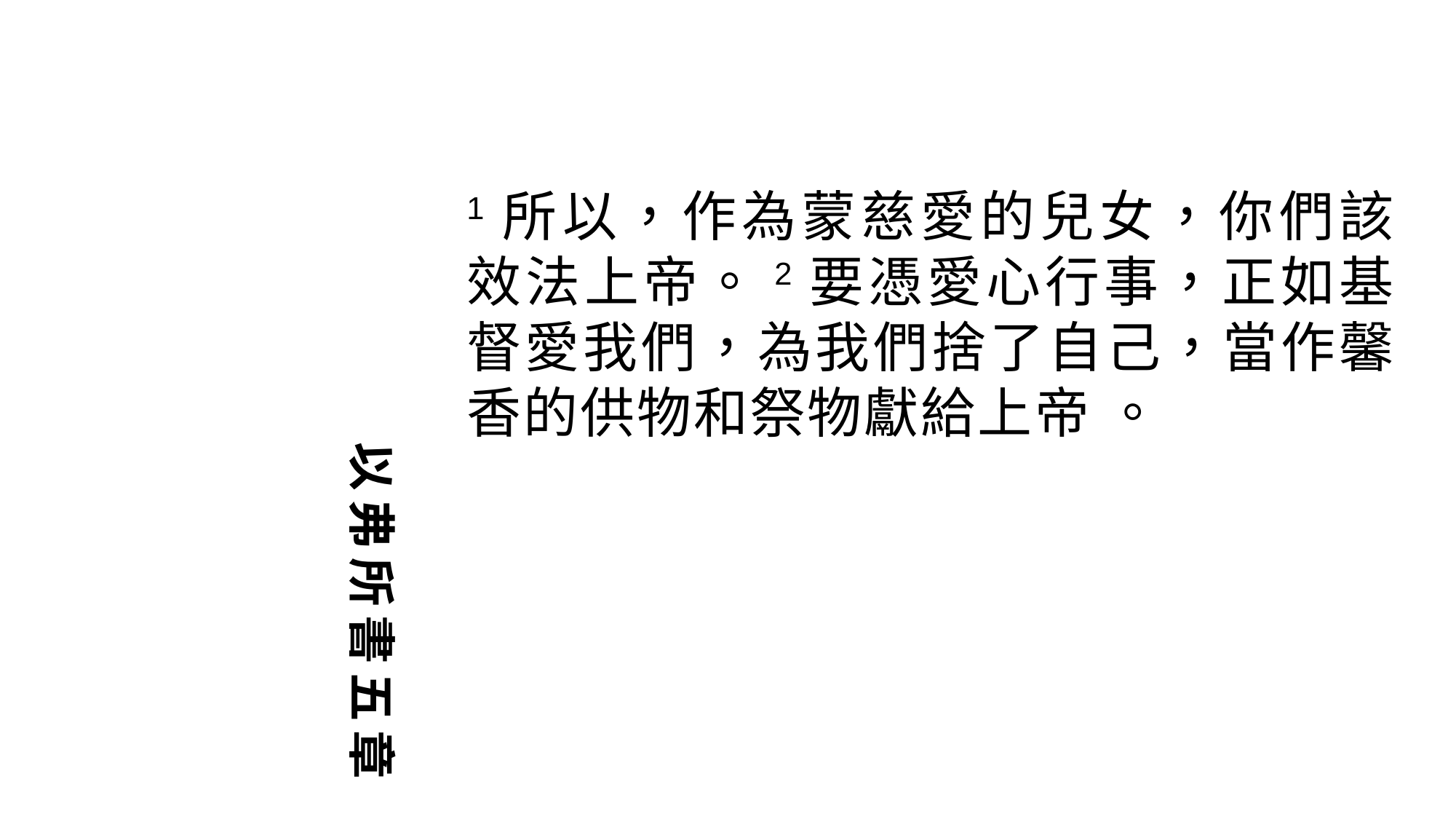

1所以，作為蒙慈愛的兒女，你們該效法上帝。2要憑愛心行事，正如基督愛我們，為我們捨了自己，當作馨香的供物和祭物獻給上帝 。
以弗所書五章